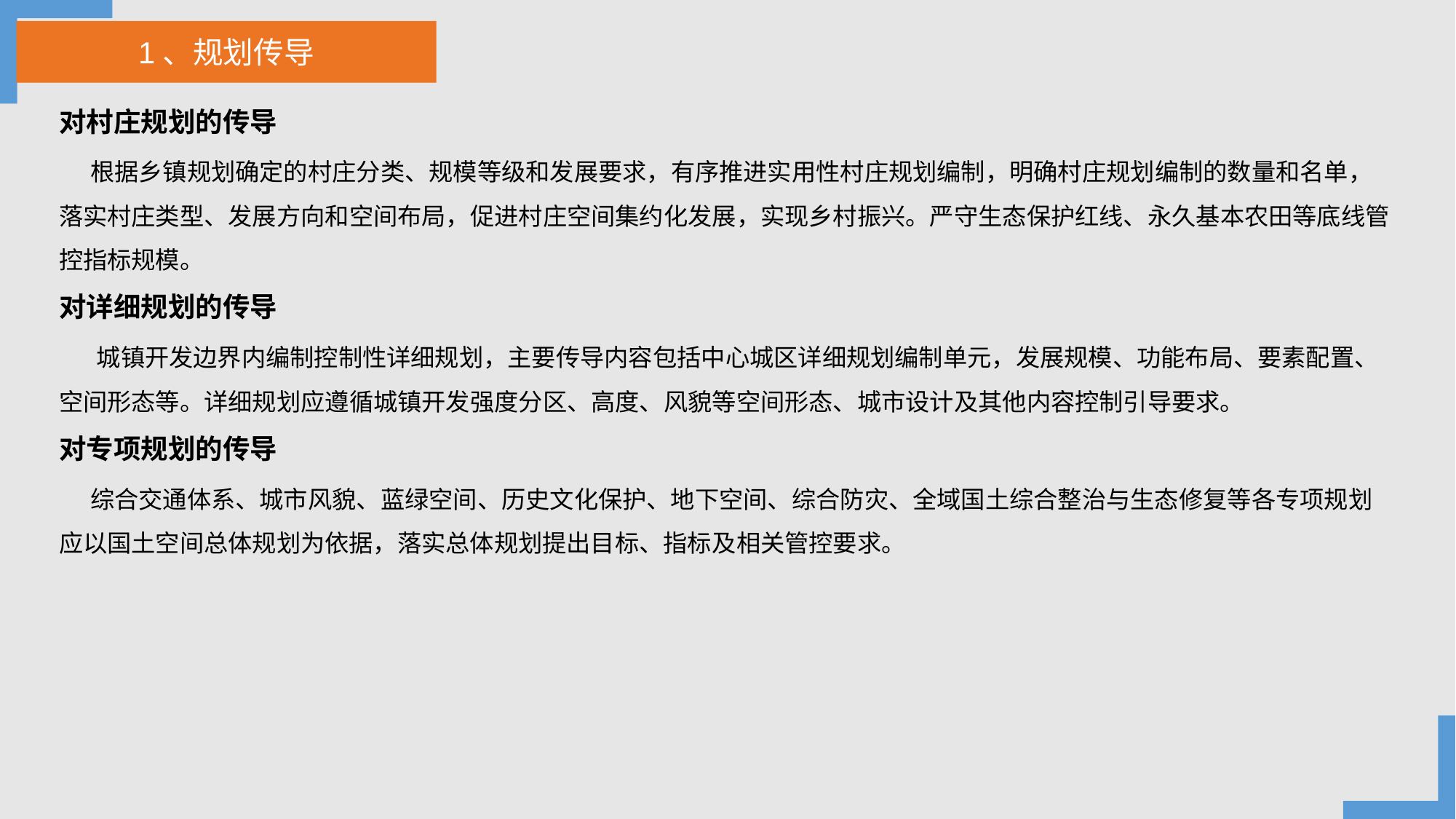

1、规划传导
对村庄规划的传导
    根据乡镇规划确定的村庄分类、规模等级和发展要求，有序推进实用性村庄规划编制，明确村庄规划编制的数量和名单，落实村庄类型、发展方向和空间布局，促进村庄空间集约化发展，实现乡村振兴。严守生态保护红线、永久基本农田等底线管控指标规模。
对详细规划的传导
     城镇开发边界内编制控制性详细规划，主要传导内容包括中心城区详细规划编制单元，发展规模、功能布局、要素配置、空间形态等。详细规划应遵循城镇开发强度分区、高度、风貌等空间形态、城市设计及其他内容控制引导要求。
对专项规划的传导
    综合交通体系、城市风貌、蓝绿空间、历史文化保护、地下空间、综合防灾、全域国土综合整治与生态修复等各专项规划应以国土空间总体规划为依据，落实总体规划提出目标、指标及相关管控要求。